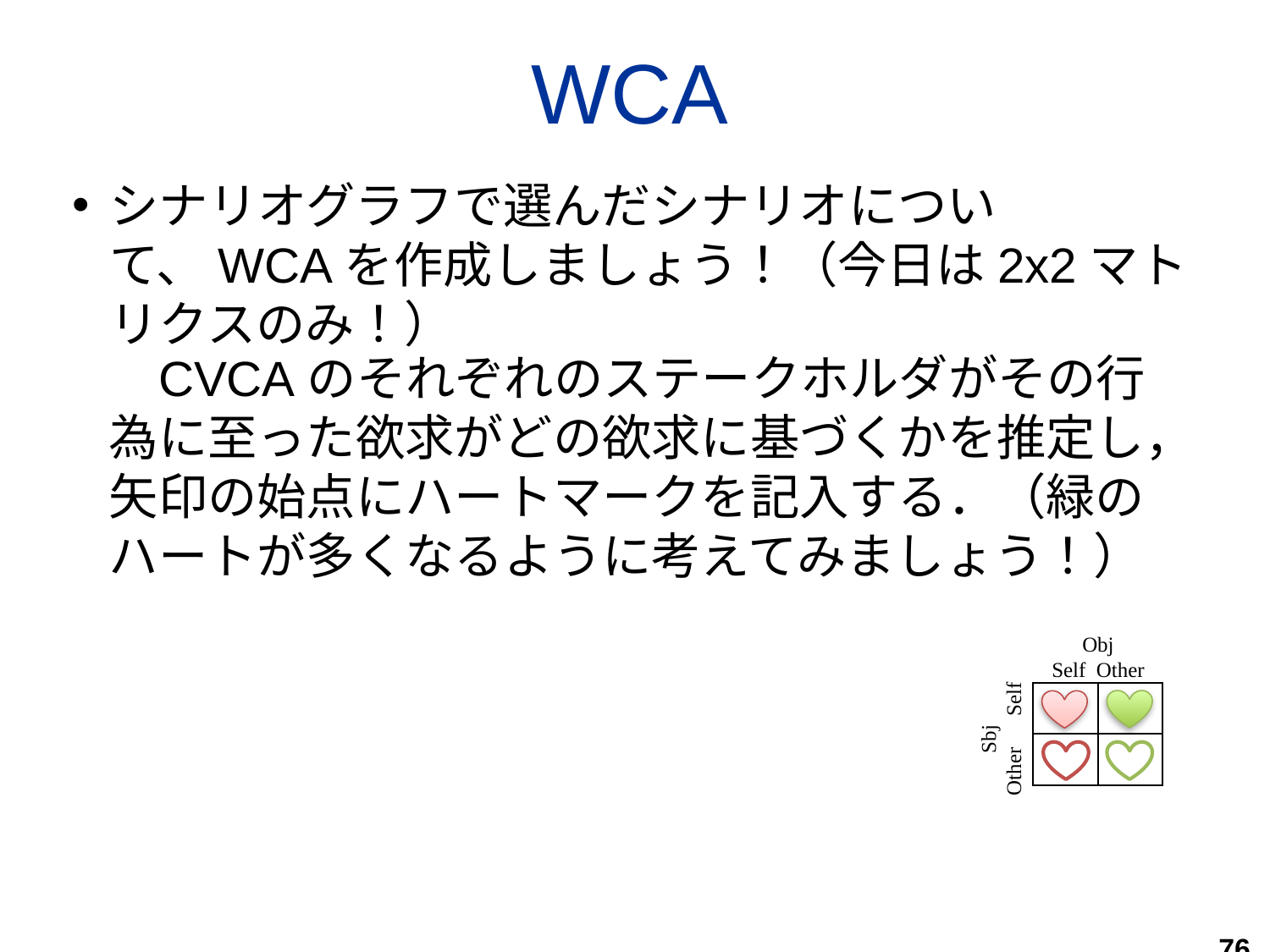

WCA
シナリオグラフで選んだシナリオについて、WCAを作成しましょう！（今日は2x2マトリクスのみ！）
CVCAのそれぞれのステークホルダがその行為に至った欲求がどの欲求に基づくかを推定し，矢印の始点にハートマークを記入する．（緑のハートが多くなるように考えてみましょう！）
Obj
Self  Other

Sbj
Other　Self

|  |  |
| --- | --- |
|  |  |
76